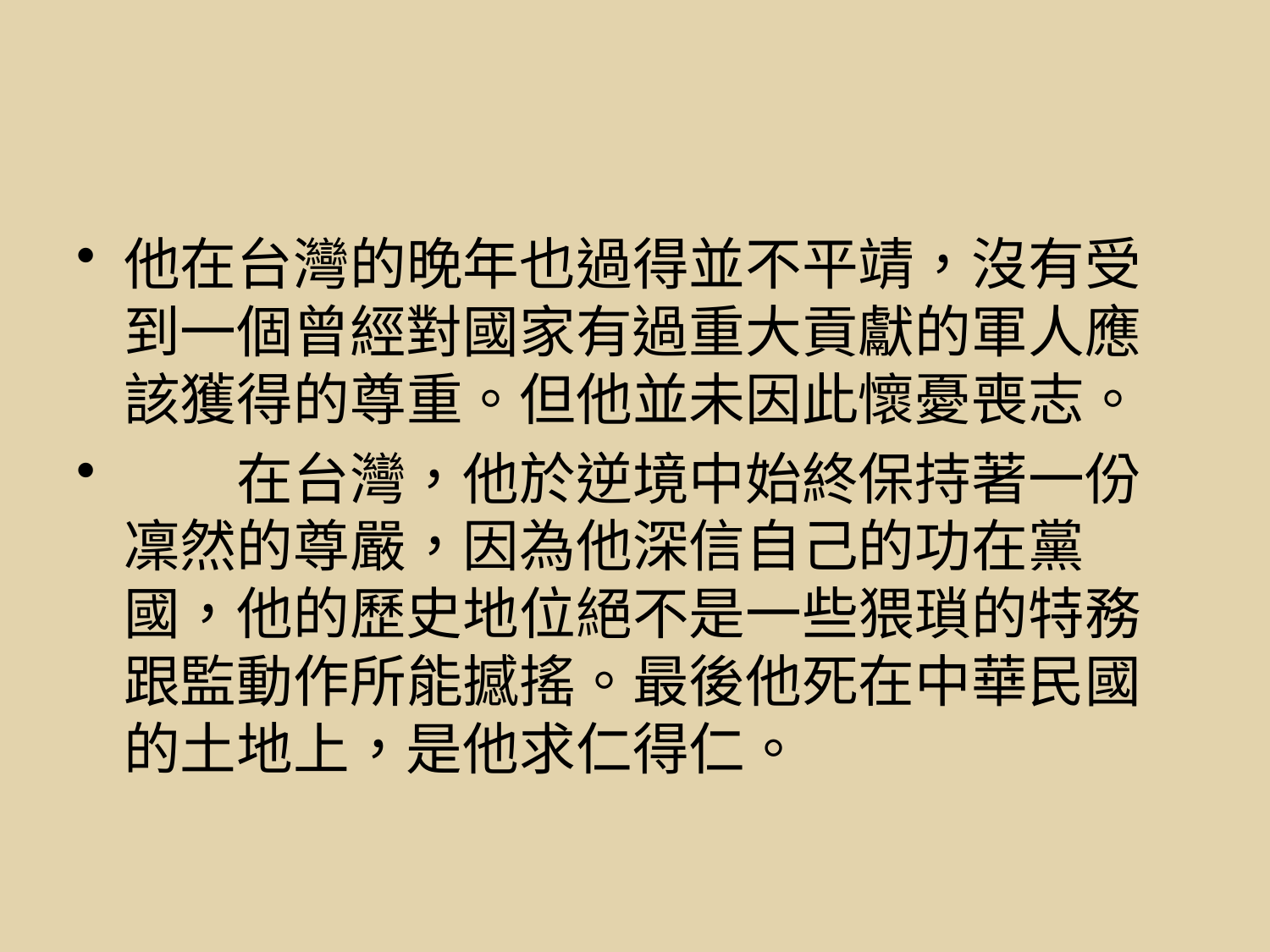

#
他在台灣的晚年也過得並不平靖，沒有受到一個曾經對國家有過重大貢獻的軍人應該獲得的尊重。但他並未因此懷憂喪志。
　　在台灣，他於逆境中始終保持著一份凜然的尊嚴，因為他深信自己的功在黨國，他的歷史地位絕不是一些猥瑣的特務跟監動作所能撼搖。最後他死在中華民國的土地上，是他求仁得仁。